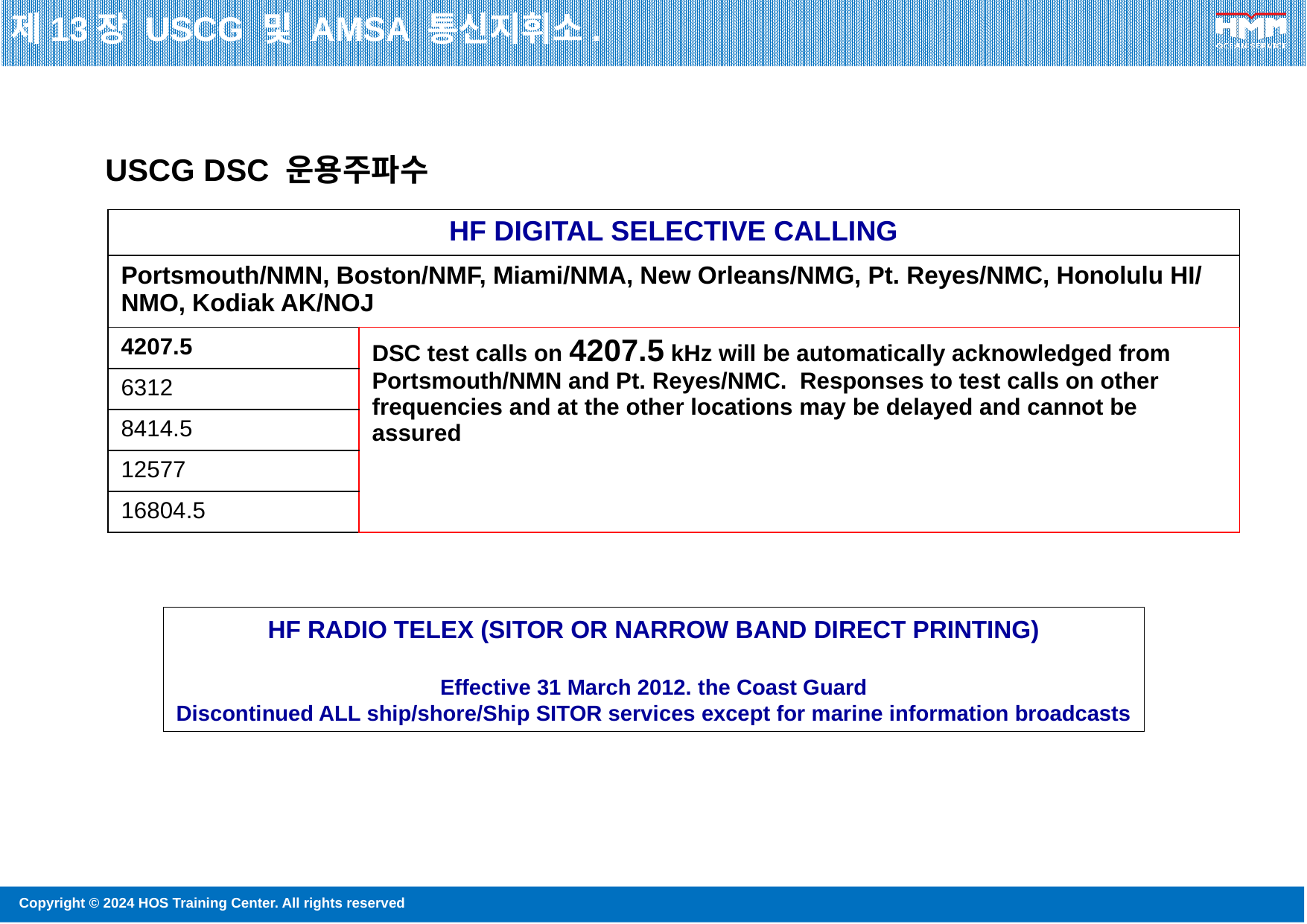

제13장 USCG 및 AMSA 통신지휘소.
USCG DSC 운용주파수
| HF DIGITAL SELECTIVE CALLING |  |
| --- | --- |
| Portsmouth/NMN, Boston/NMF, Miami/NMA, New Orleans/NMG, Pt. Reyes/NMC, Honolulu HI/NMO, Kodiak AK/NOJ |  |
| 4207.5 | DSC test calls on 4207.5 kHz will be automatically acknowledged from Portsmouth/NMN and Pt. Reyes/NMC. Responses to test calls on other frequencies and at the other locations may be delayed and cannot be assured |
| 6312 |  |
| 8414.5 |  |
| 12577 |  |
| 16804.5 |  |
HF RADIO TELEX (SITOR OR NARROW BAND DIRECT PRINTING)

Effective 31 March 2012. the Coast Guard
Discontinued ALL ship/shore/Ship SITOR services except for marine information broadcasts
126